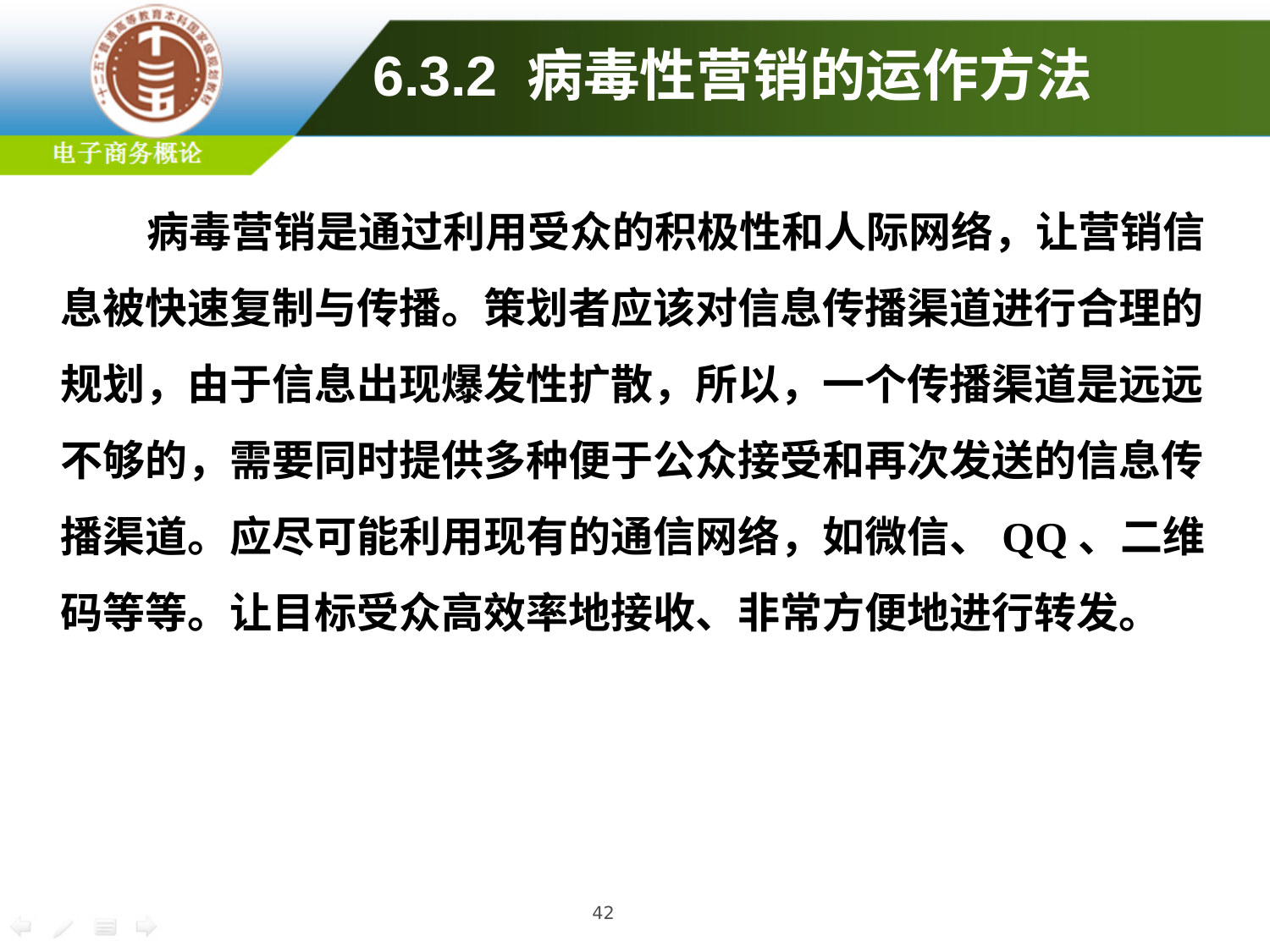

# 6.3.2 病毒性营销的运作方法
	        病毒营销是通过利用受众的积极性和人际网络，让营销信息被快速复制与传播。策划者应该对信息传播渠道进行合理的规划，由于信息出现爆发性扩散，所以，一个传播渠道是远远不够的，需要同时提供多种便于公众接受和再次发送的信息传播渠道。应尽可能利用现有的通信网络，如微信、QQ、二维码等等。让目标受众高效率地接收、非常方便地进行转发。

42